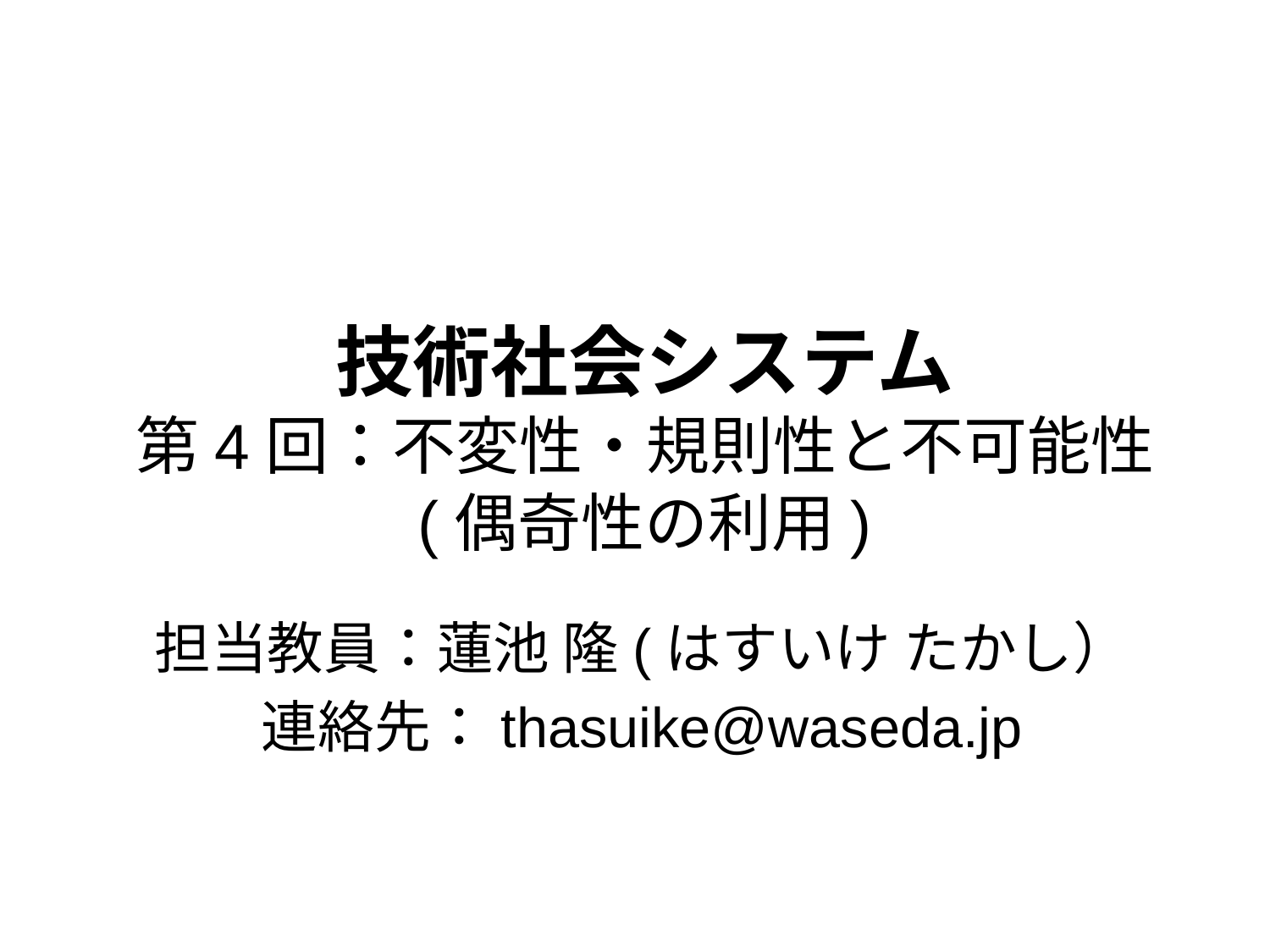

# 技術社会システム 第4回：不変性・規則性と不可能性 (偶奇性の利用)
担当教員：蓮池 隆(はすいけ たかし）
連絡先：thasuike@waseda.jp